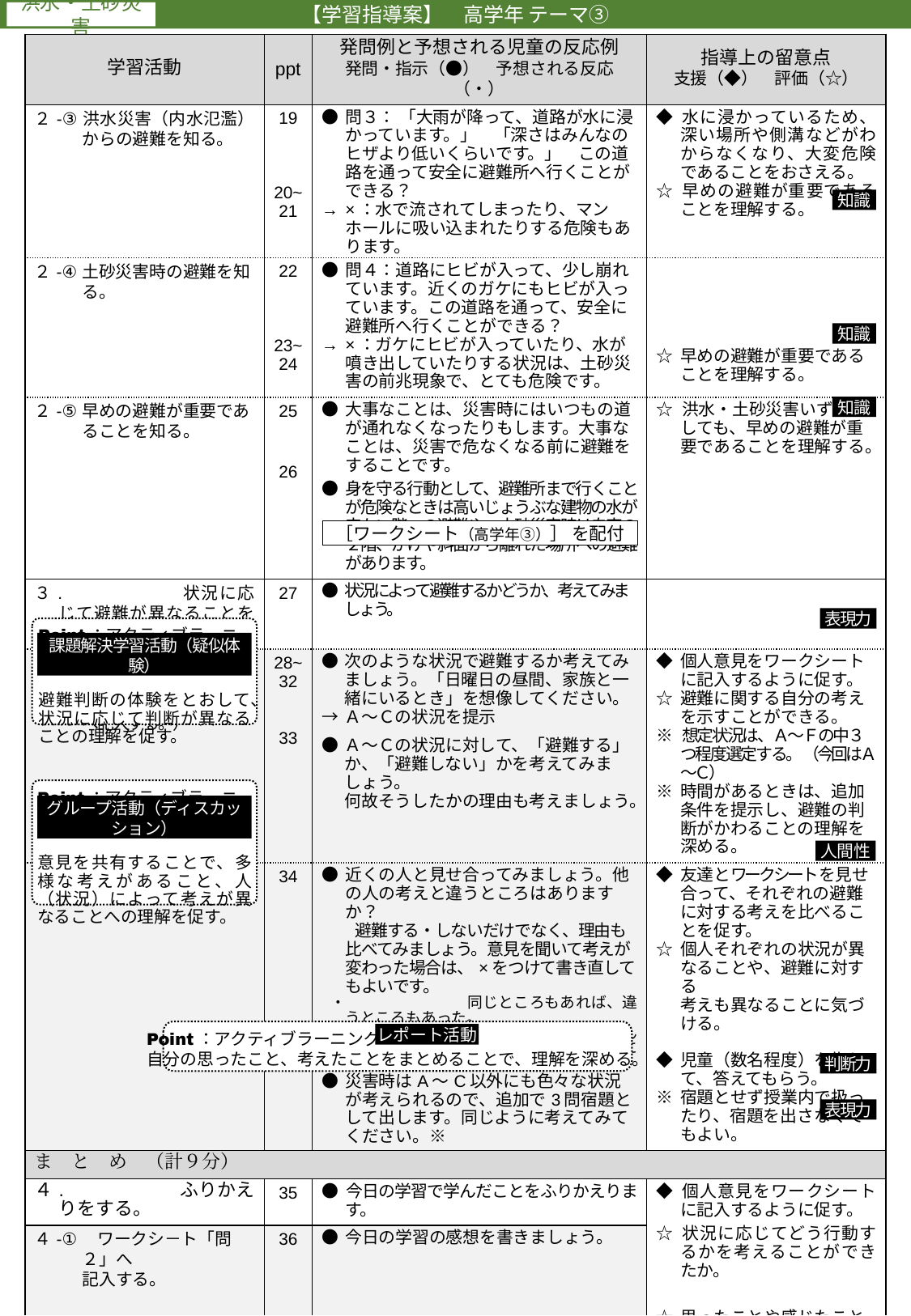

【学習指導案】　高学年 テーマ③
| 学習活動 | ppt | 発問例と予想される児童の反応例 発問・指示（●）　予想される反応（・） | 指導上の留意点 支援（◆）　評価（☆） |
| --- | --- | --- | --- |
| ２-③ 洪水災害（内水氾濫）からの避難を知る。 | 19 20~ 21 | ● 問３： 「大雨が降って、道路が水に浸かっています。」　「深さはみんなのヒザより低いくらいです。」　この道路を通って安全に避難所へ行くことができる？ → ×：水で流されてしまったり、マンホールに吸い込まれたりする危険もあります。 | ◆ 水に浸かっているため、深い場所や側溝などがわからなくなり、大変危険であることをおさえる。 ☆ 早めの避難が重要であることを理解する。 |
| ２-④ 土砂災害時の避難を知る。 | 22 23~ 24 | ● 問４：道路にヒビが入って、少し崩れています。近くのガケにもヒビが入っています。この道路を通って、安全に避難所へ行くことができる？ → ×：ガケにヒビが入っていたり、水が噴き出していたりする状況は、土砂災害の前兆現象で、とても危険です。 | ☆ 早めの避難が重要であることを理解する。 |
| ２-⑤ 早めの避難が重要であることを知る。 | 25 26 | ● 大事なことは、災害時にはいつもの道が通れなくなったりもします。大事なことは、災害で危なくなる前に避難をすることです。 ● 身を守る行動として、避難所まで行くことが危険なときは高いじょうぶな建物の水が来ない階への避難や、土砂災害時は自宅の２階、がけや斜面から離れた場所への避難があります。 | ☆ 洪水・土砂災害いずれにしても、早めの避難が重要であることを理解する。 |
| ３. 状況に応じて避難が異なることを知る。 | 27 | ● 状況によって避難するかどうか、考えてみましょう。 |  |
| ３-① 提示した状況で、避難するかを考える。（ワークシート「問1」へ記入する。） | 28~ 32 33 | ● 次のような状況で避難するか考えてみましょう。「日曜日の昼間、家族と一緒にいるとき」を想像してください。 → Ａ～Ｃの状況を提示 ● Ａ～Ｃの状況に対して、「避難する」か、「避難しない」かを考えてみましょう。 何故そうしたかの理由も考えましょう。 | ◆ 個人意見をワークシートに記入するように促す。 ☆ 避難に関する自分の考えを示すことができる。 ※ 想定状況は、Ａ～Ｆの中３つ程度選定する。（今回はＡ～Ｃ） ※ 時間があるときは、追加条件を提示し、避難の判断がかわることの理解を深める。 |
| ３-② 自分の考えを 発表・交流する。 | 34 | ● 近くの人と見せ合ってみましょう。他の人の考えと違うところはありますか？ 　　避難する・しないだけでなく、理由も比べてみましょう。意見を聞いて考えが変わった場合は、×をつけて書き直してもよいです。 ・ 同じところもあれば、違うところもあった。 ・ いろんな考えの人がいた。（おばあちゃんや、赤ちゃんがいるから。／高いところに住んでるから、避難しない　など） ● 災害時はA～C以外にも色々な状況が考えられるので、追加で3問宿題として出します。同じように考えてみてください。※ | ◆ 友達とワークシートを見せ合って、それぞれの避難に対する考えを比べることを促す。 ☆ 個人それぞれの状況が異なることや、避難に対する 考えも異なることに気づける。 ◆ 児童（数名程度）を指して、答えてもらう。 ※ 宿題とせず授業内で扱ったり、宿題を出さなくてもよい。 |
| ま　と　め　（計９分） |  |  |  |
| ４. ふりかえりをする。 | 35 | ● 今日の学習で学んだことをふりかえります。 | ◆ 個人意見をワークシートに記入するように促す。 ☆ 状況に応じてどう行動するかを考えることができたか。 ☆ 思ったことや感じたことを 表現できる。 ◆ 「状況によって避難が異なる」、「早めの避難が重要」 を最後に改めておさえる。 ◆ 市町村で公表されている洪水・土砂災害に関するハザードマップを紹介し、関心を高める。 |
| ４-①　ワークシ－ト「問２」へ 記入する。 | 36 | ● 今日の学習の感想を書きましょう。 |  |
| ４-②　本時のふりかえりをする。 | 37 38 39~ 42 | ● 災害時、役所から発令される避難情報の発令を待つのではなく、災害の状況によってそれぞれが避難の判断をすることが大切です。 ● 災害が起こる前に安全な場所へ避難することの大切さがわかったと思います。置かれた状況によって「避難」も違ってきます。 ● 災害で命を落とさないためにそのときの状況にあった避難をすることが大切です。家族と一緒に、災害時の行動や備えを話し合っておきましょう。 |  |
| 授業終了 |  |  |  |
知識
知識
知識
［ワークシート（高学年③）］ を配付
表現力

Point：アクティブラーニング

避難判断の体験をとおして、状況に応じて判断が異なることの理解を促す。
課題解決学習活動（疑似体験）

Point：アクティブラーニング

意見を共有することで、多様な考えがあること、人（状況）によって考えが異なることへの理解を促す。
グループ活動（ディスカッション）
人間性

レポート活動
Point：アクティブラーニング
自分の思ったこと、考えたことをまとめることで、理解を深める。
判断力
表現力